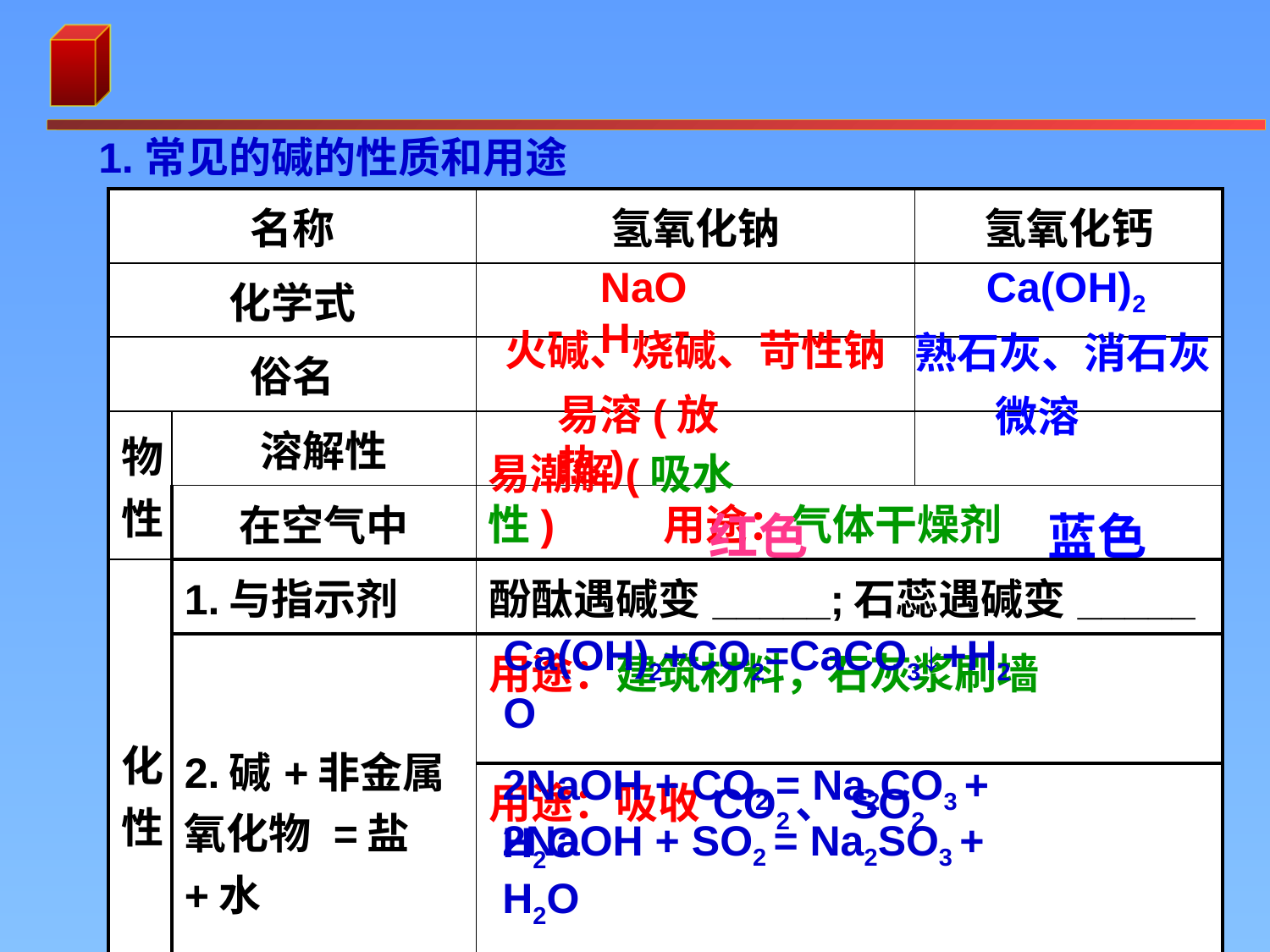

1.常见的碱的性质和用途
| 名称 |  | 氢氧化钠 | 氢氧化钙 |
| --- | --- | --- | --- |
| 化学式 |  |  |  |
| 俗名 |  |  |  |
| 物性 | 溶解性 |  |  |
|  | 在空气中 | 用途：气体干燥剂 |  |
| 化性 | 1.与指示剂 | 酚酞遇碱变\_\_\_\_\_;石蕊遇碱变\_\_\_\_\_ |  |
|  | 2.碱+非金属氧化物 =盐+水 | 用途：建筑材料，石灰浆刷墙 |  |
|  |  | 用途：吸收CO2、SO2 |  |
NaOH
Ca(OH)2
火碱、烧碱、苛性钠
熟石灰、消石灰
易溶(放热)
微溶
易潮解(吸水性)
红色
蓝色
Ca(OH)2+CO2=CaCO3↓+H2O
2NaOH + CO2 = Na2CO3 + H2O
2NaOH + SO2 = Na2SO3 + H2O